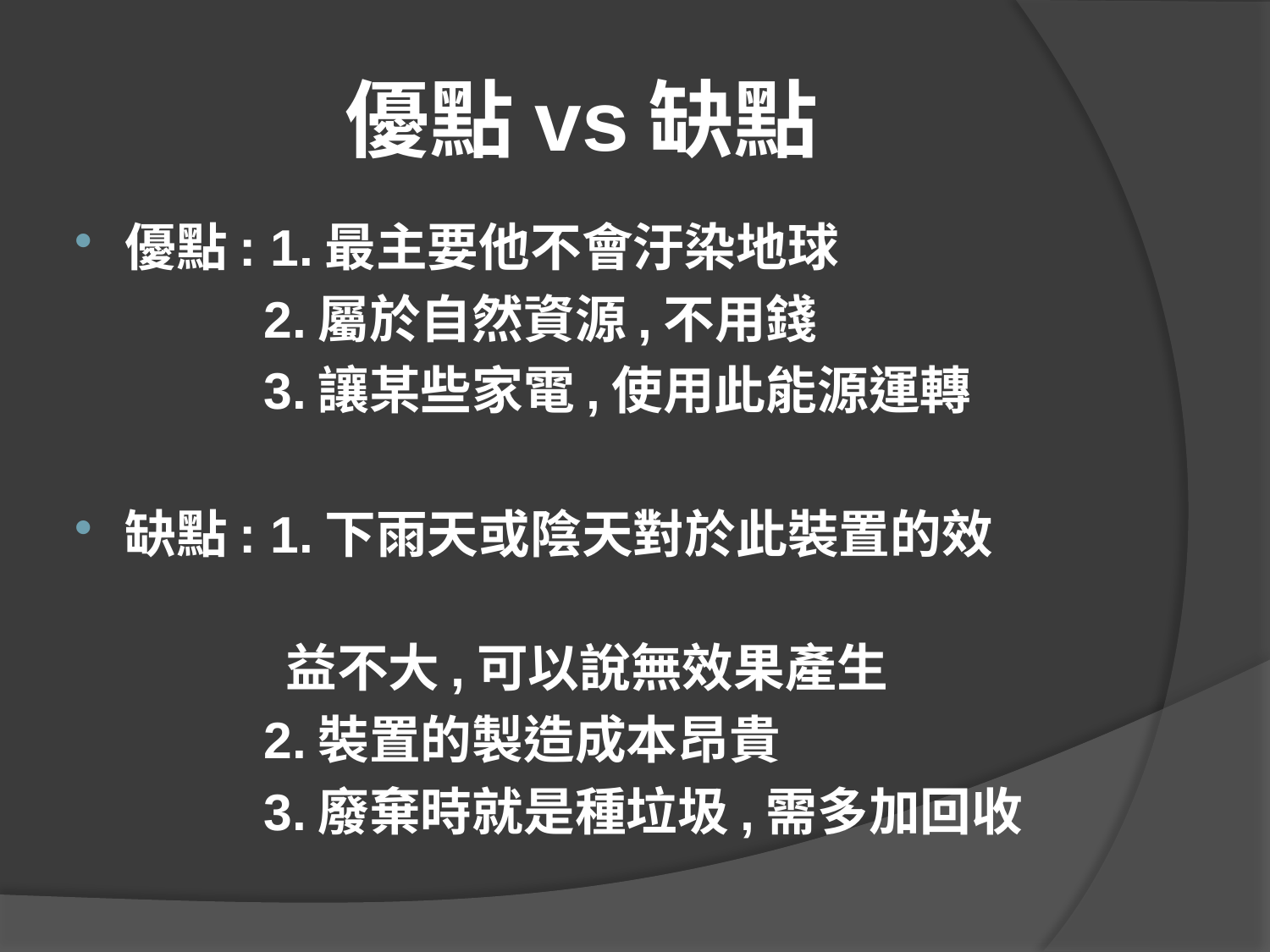

# 優點vs缺點
優點: 1.最主要他不會汙染地球
             2.屬於自然資源,不用錢
             3.讓某些家電,使用此能源運轉

缺點: 1.下雨天或陰天對於此裝置的效
                 益不大,可以說無效果產生
             2.裝置的製造成本昂貴
             3.廢棄時就是種垃圾,需多加回收